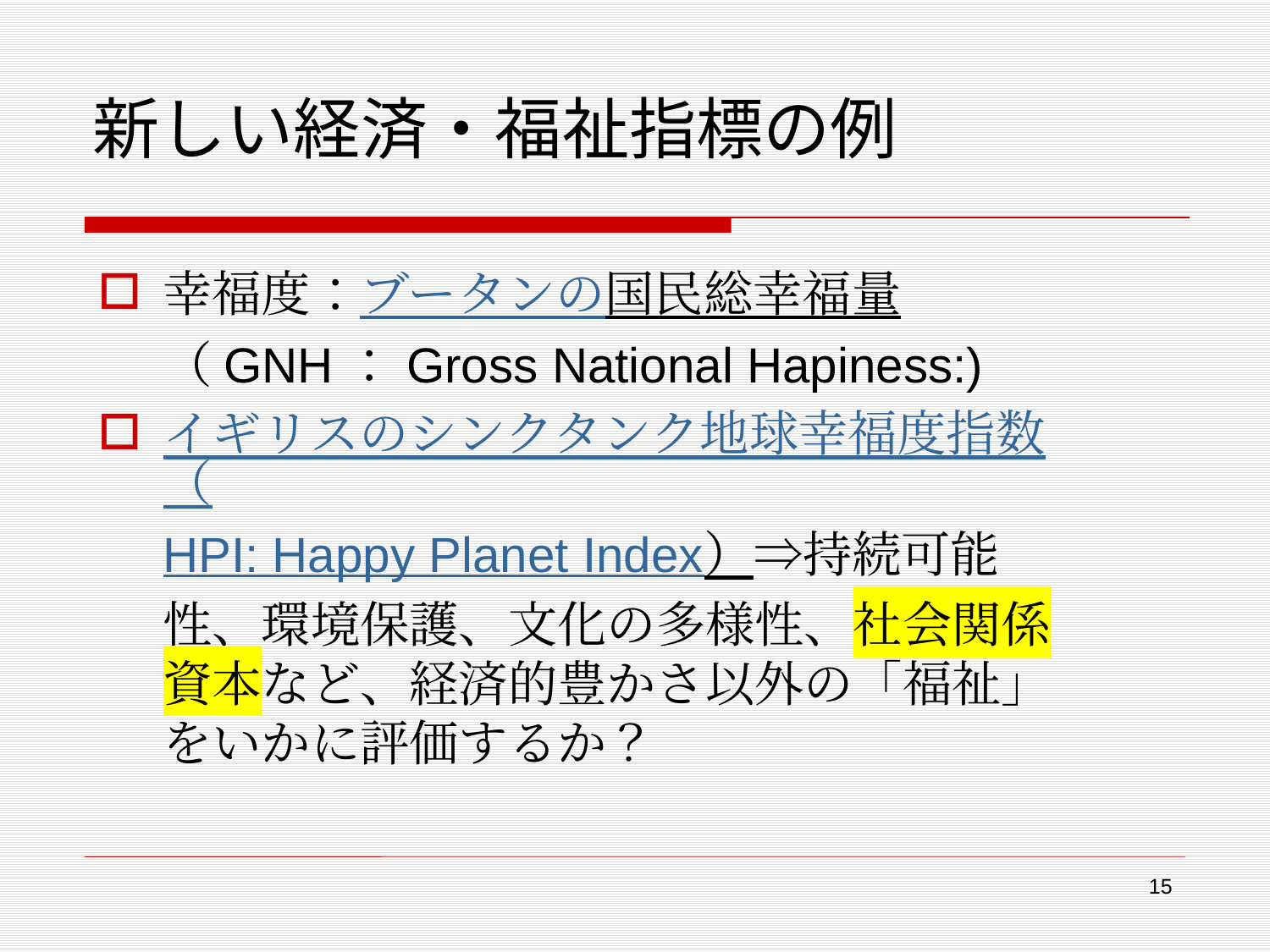

# 新しい経済・福祉指標の例
幸福度：ブータンの国民総幸福量（GNH：Gross National Hapiness:)
イギリスのシンクタンク地球幸福度指数（HPI: Happy Planet Index）⇒持続可能性、環境保護、文化の多様性、社会関係資本など、経済的豊かさ以外の「福祉」をいかに評価するか？

15